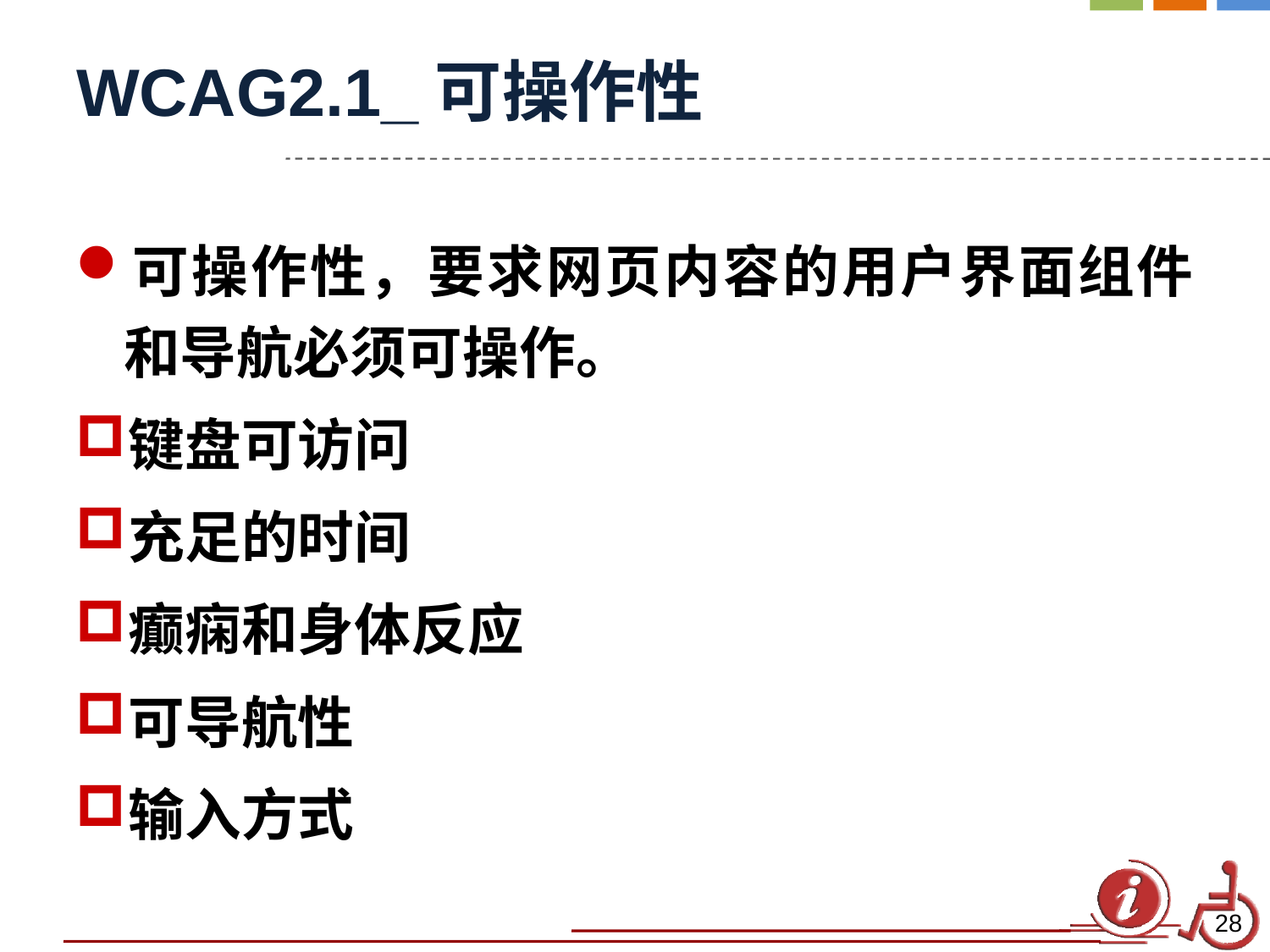

# WCAG2.1_可操作性
可操作性，要求网页内容的用户界面组件和导航必须可操作。
键盘可访问
充足的时间
癫痫和身体反应
可导航性
输入方式
28